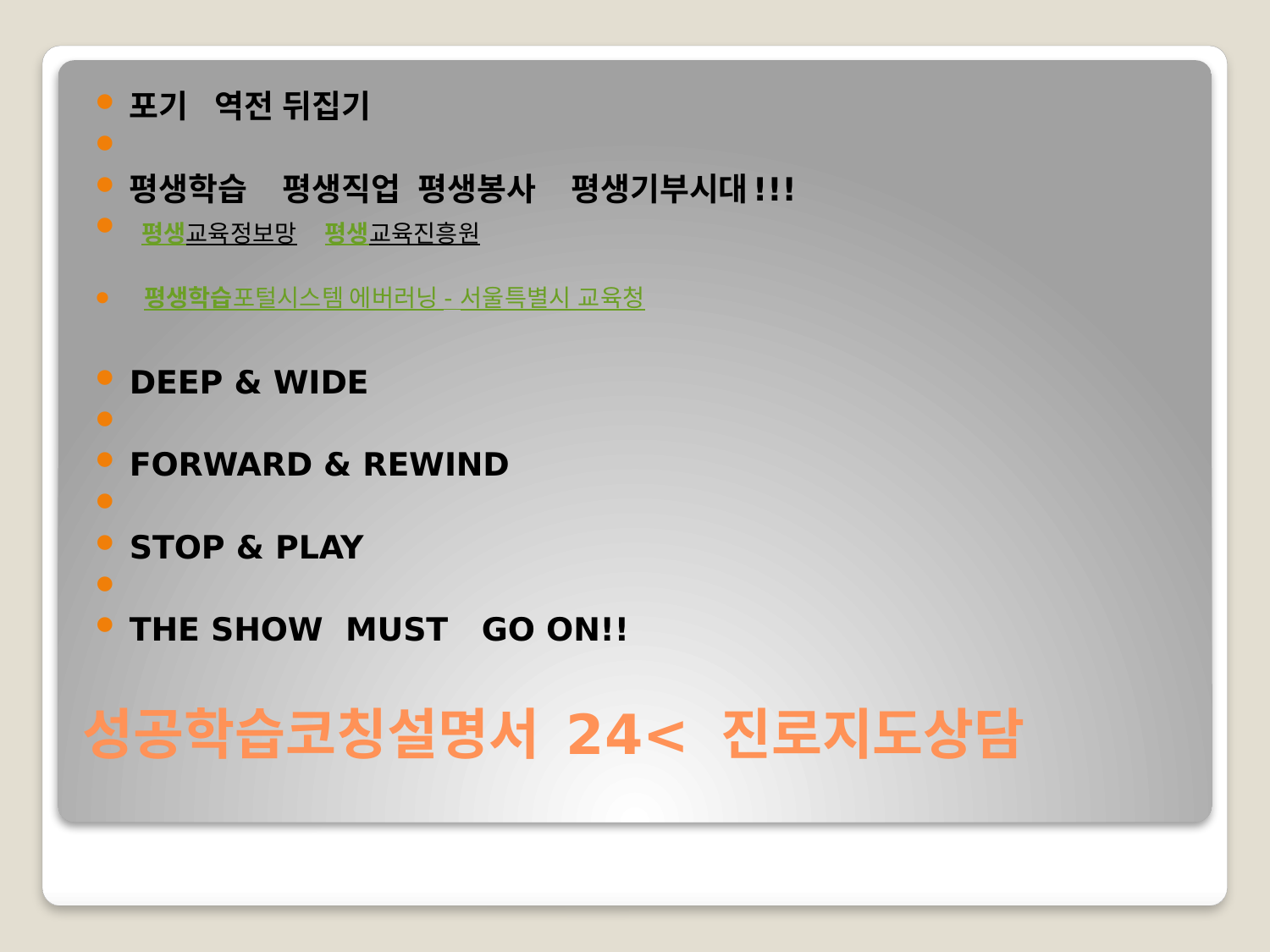

포기   역전 뒤집기

평생학습    평생직업  평생봉사    평생기부시대!!!
 평생교육정보망     평생교육진흥원

  평생학습포털시스템 에버러닝 - 서울특별시 교육청

DEEP & WIDE

FORWARD & REWIND

STOP & PLAY

THE SHOW  MUST   GO ON!!

# 성공학습코칭설명서 24< 진로지도상담